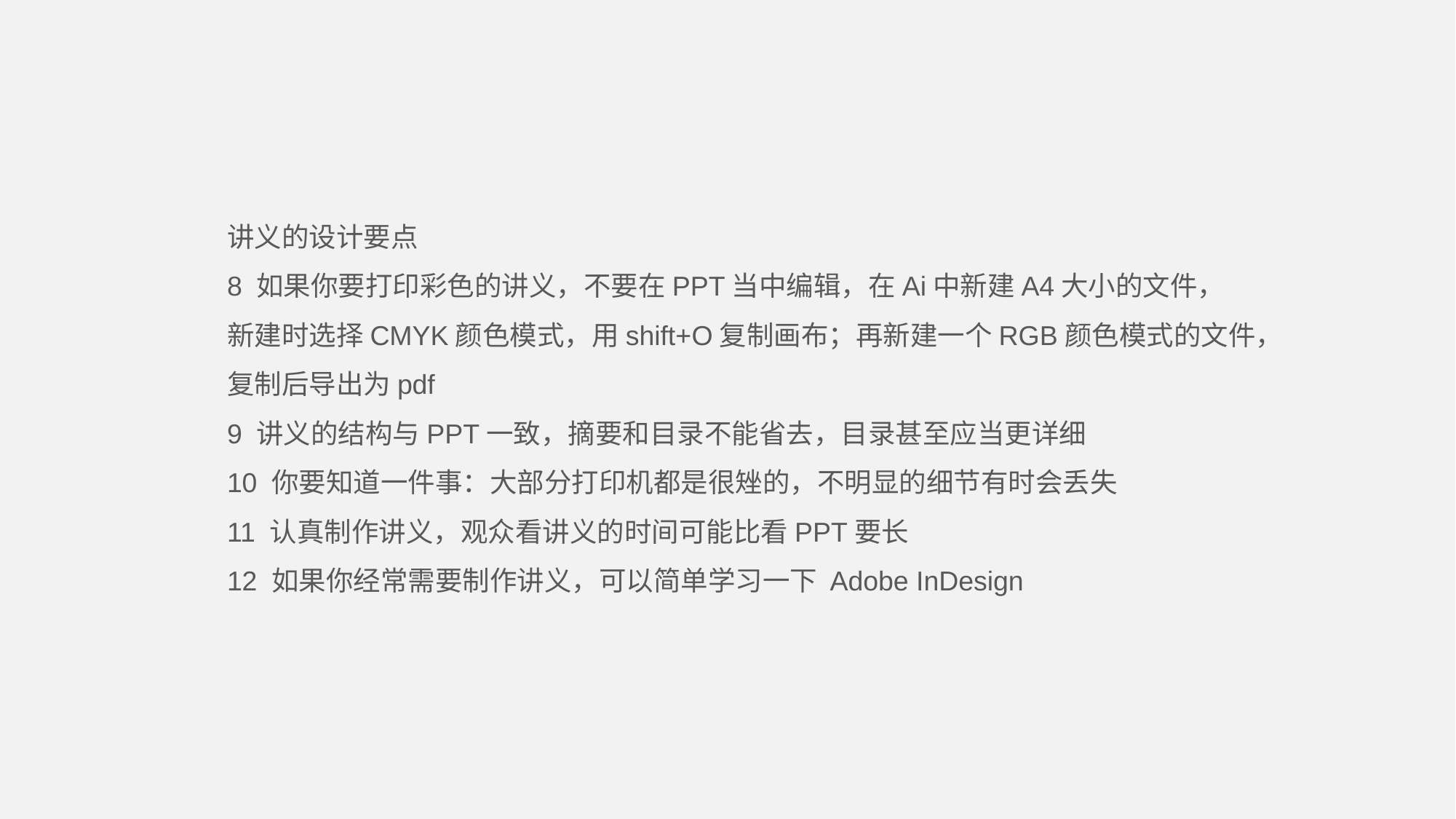

讲义的设计要点
8 如果你要打印彩色的讲义，不要在PPT当中编辑，在Ai中新建A4大小的文件，
新建时选择CMYK颜色模式，用shift+O复制画布；再新建一个RGB颜色模式的文件，
复制后导出为pdf
9 讲义的结构与PPT一致，摘要和目录不能省去，目录甚至应当更详细
10 你要知道一件事：大部分打印机都是很矬的，不明显的细节有时会丢失
11 认真制作讲义，观众看讲义的时间可能比看PPT要长
12 如果你经常需要制作讲义，可以简单学习一下 Adobe InDesign